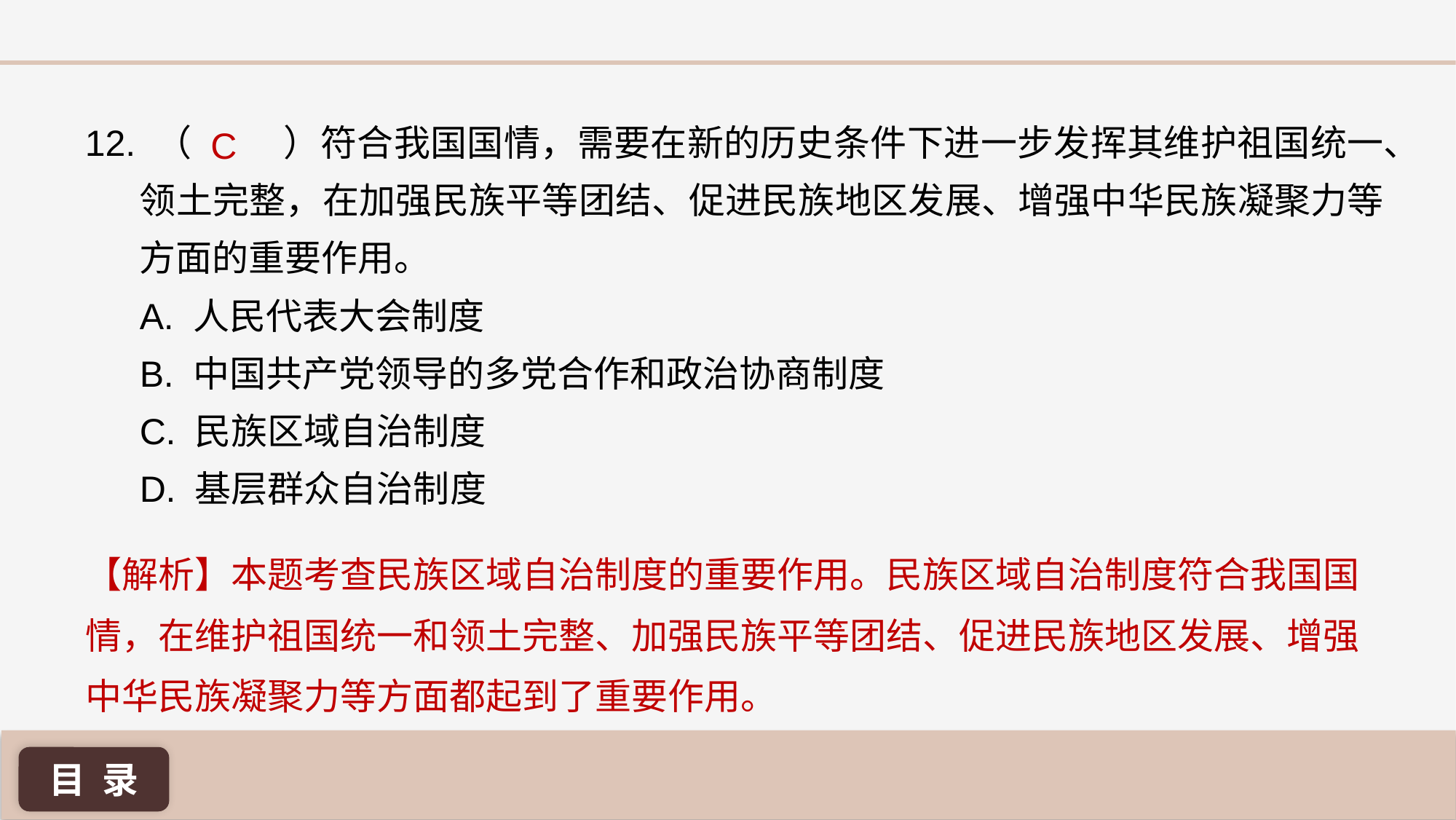

C
12. （ 	    ）符合我国国情，需要在新的历史条件下进一步发挥其维护祖国统一、领土完整，在加强民族平等团结、促进民族地区发展、增强中华民族凝聚力等方面的重要作用。
A. 人民代表大会制度
B. 中国共产党领导的多党合作和政治协商制度
C. 民族区域自治制度
D. 基层群众自治制度
【解析】本题考查民族区域自治制度的重要作用。民族区域自治制度符合我国国情，在维护祖国统一和领土完整、加强民族平等团结、促进民族地区发展、增强中华民族凝聚力等方面都起到了重要作用。